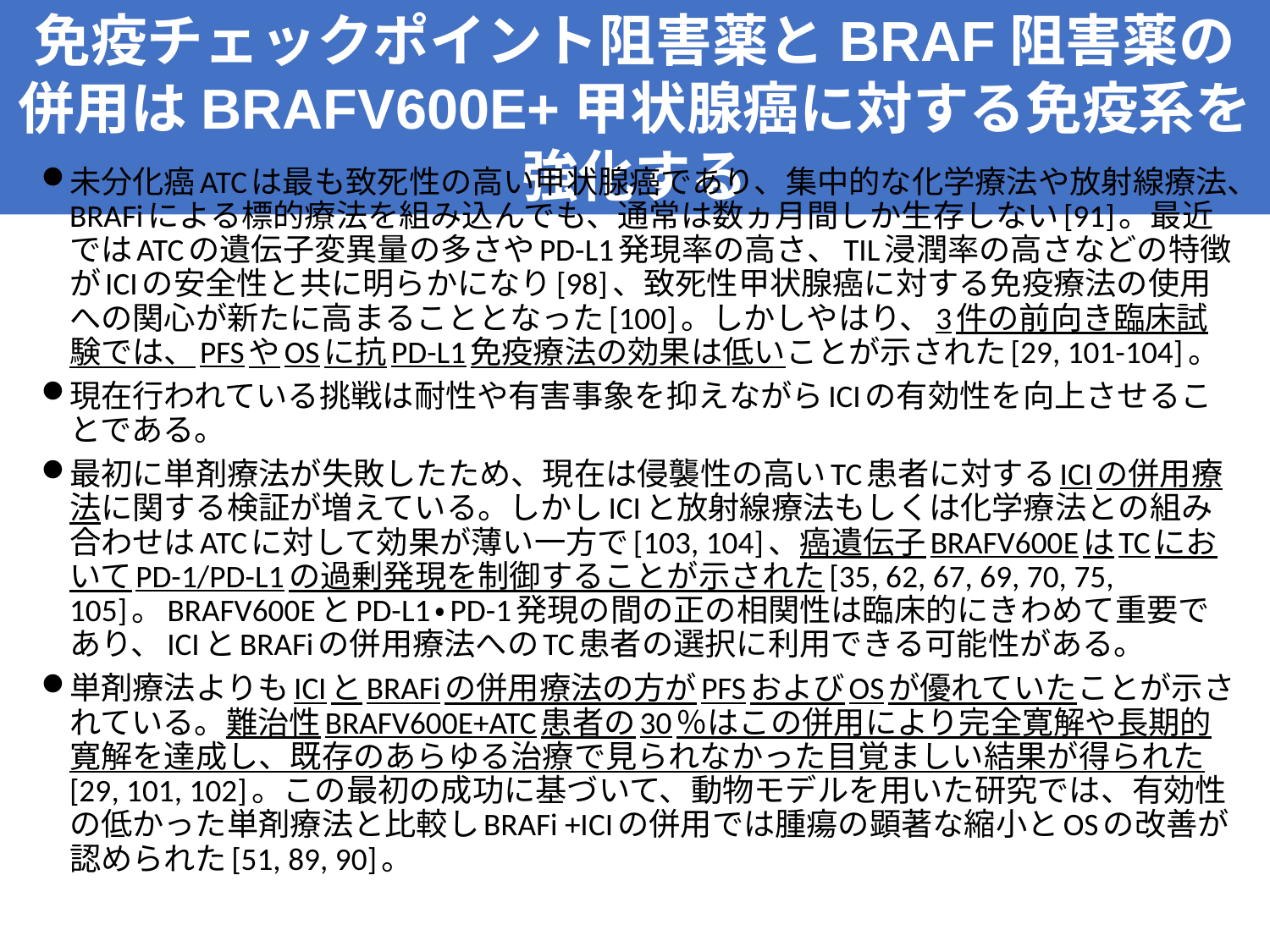

免疫チェックポイント阻害薬とBRAF阻害薬の併用はBRAFV600E+甲状腺癌に対する免疫系を強化する
未分化癌ATCは最も致死性の高い甲状腺癌であり、集中的な化学療法や放射線療法、BRAFiによる標的療法を組み込んでも、通常は数ヵ月間しか生存しない[91]。最近ではATCの遺伝子変異量の多さやPD-L1発現率の高さ、TIL浸潤率の高さなどの特徴がICIの安全性と共に明らかになり[98]、致死性甲状腺癌に対する免疫療法の使用への関心が新たに高まることとなった[100]。しかしやはり、3件の前向き臨床試験では、PFSやOSに抗PD-L1免疫療法の効果は低いことが示された[29, 101-104]。
現在行われている挑戦は耐性や有害事象を抑えながらICIの有効性を向上させることである。
最初に単剤療法が失敗したため、現在は侵襲性の高いTC患者に対するICIの併用療法に関する検証が増えている。しかしICIと放射線療法もしくは化学療法との組み合わせはATCに対して効果が薄い一方で[103, 104]、癌遺伝子BRAFV600EはTCにおいてPD-1/PD-L1の過剰発現を制御することが示された[35, 62, 67, 69, 70, 75, 105]。BRAFV600EとPD-L1・PD-1発現の間の正の相関性は臨床的にきわめて重要であり、ICIとBRAFiの併用療法へのTC患者の選択に利用できる可能性がある。
単剤療法よりもICIとBRAFiの併用療法の方がPFSおよびOSが優れていたことが示されている。難治性BRAFV600E+ATC患者の30％はこの併用により完全寛解や長期的寛解を達成し、既存のあらゆる治療で見られなかった目覚ましい結果が得られた[29, 101, 102]。この最初の成功に基づいて、動物モデルを用いた研究では、有効性の低かった単剤療法と比較しBRAFi +ICIの併用では腫瘍の顕著な縮小とOSの改善が認められた[51, 89, 90]。